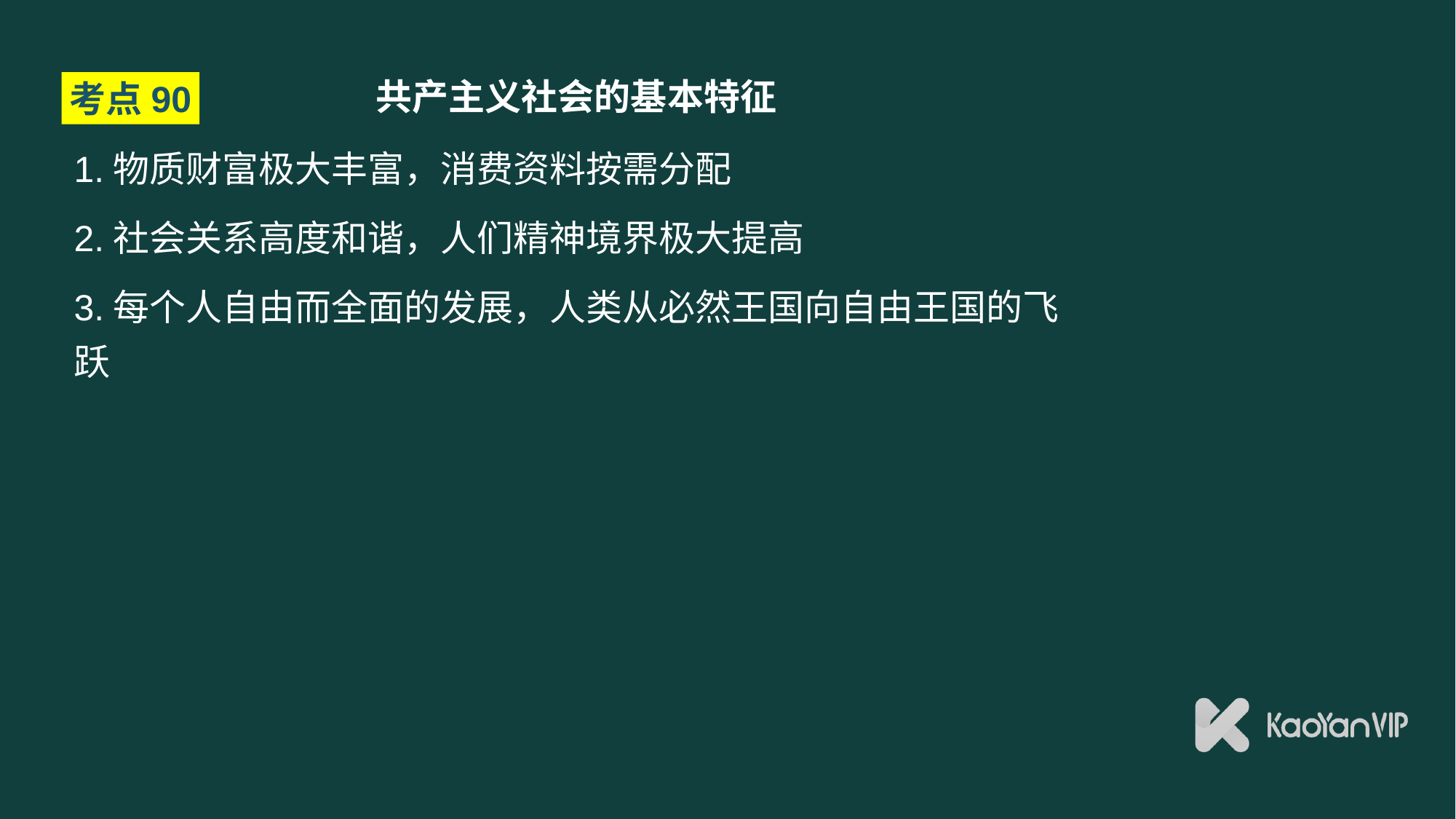

# 共产主义社会的基本特征
考点90
1.物质财富极大丰富，消费资料按需分配
2.社会关系高度和谐，人们精神境界极大提高
3.每个人自由而全面的发展，人类从必然王国向自由王国的飞跃